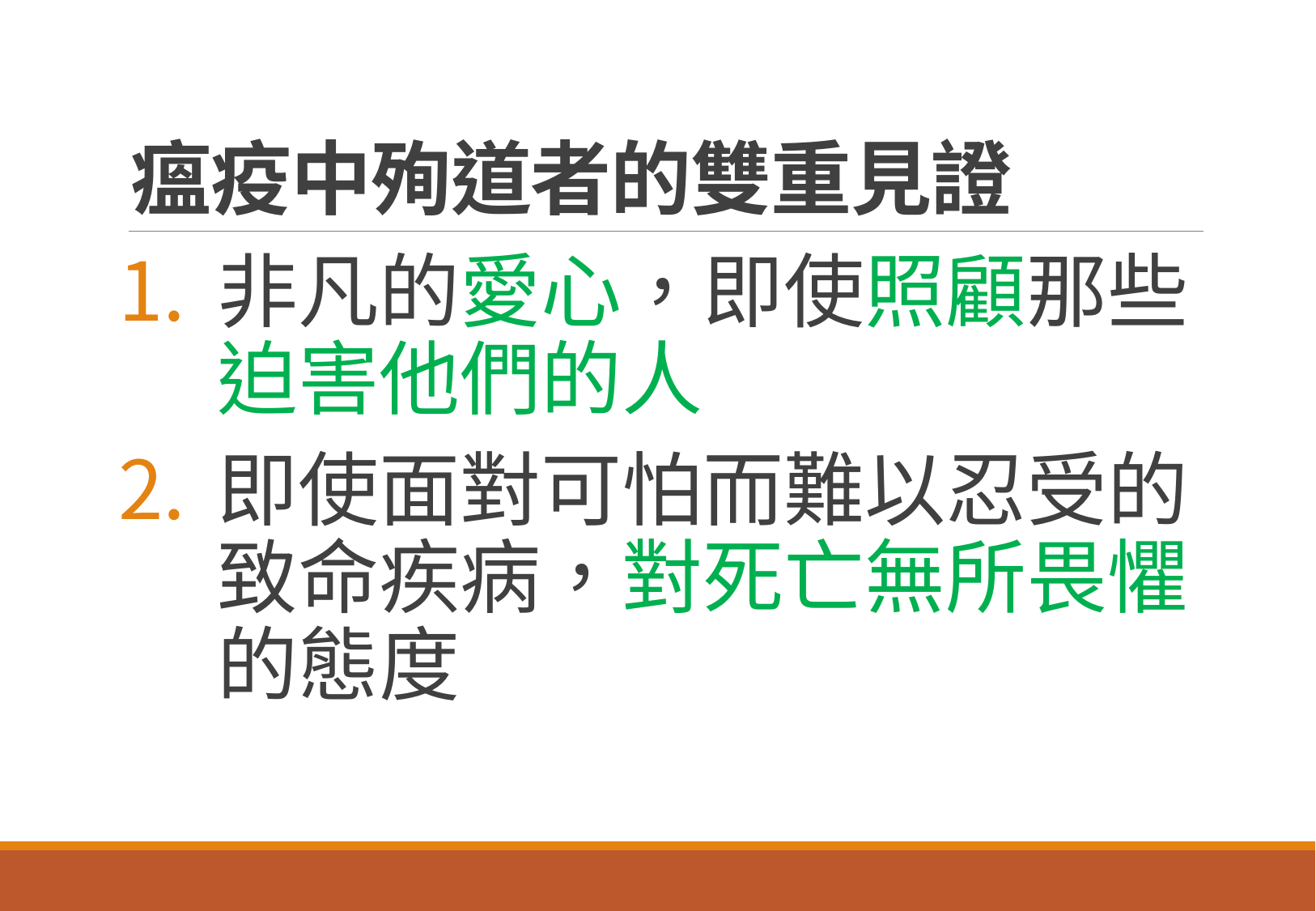

# 瘟疫中殉道者的雙重見證
非凡的愛心，即使照顧那些迫害他們的人
即使面對可怕而難以忍受的致命疾病，對死亡無所畏懼的態度